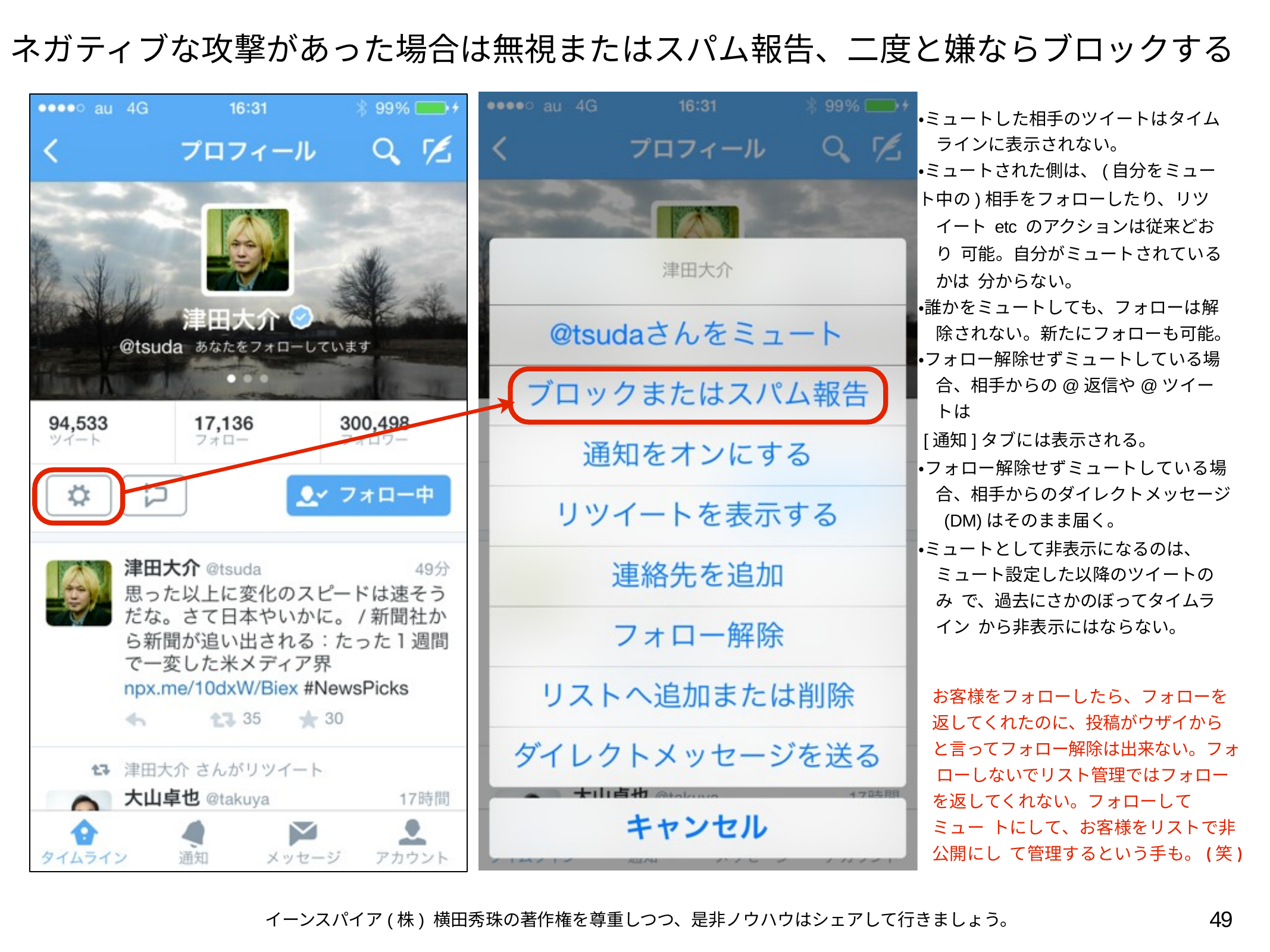

# ネガティブな攻撃があった場合は無視またはスパム報告、二度と嫌ならブロックする

・ミュートした相手のツイートはタイム  ラインに表示されない。
・ミュートされた側は、(自分をミュー
ト中の)相手をフォローしたり、リツ  イート etc のアクションは従来どおり  可能。自分がミュートされているかは  分からない。
・誰かをミュートしても、フォローは解  除されない。新たにフォローも可能。
・フォロー解除せずミュートしている場  合、相手からの@返信や@ツイートは
[通知]タブには表示される。
・フォロー解除せずミュートしている場  合、相手からのダイレクトメッセージ  (DM)はそのまま届く。
・ミュートとして非表示になるのは、  ミュート設定した以降のツイートのみ  で、過去にさかのぼってタイムライン  から非表示にはならない。

お客様をフォローしたら、フォローを  返してくれたのに、投稿がウザイから  と言ってフォロー解除は出来ない。フォ  ローしないでリスト管理ではフォロー  を返してくれない。フォローしてミュー  トにして、お客様をリストで非公開にし  て管理するという手も。(笑)
49
イーンスパイア(株) 横田秀珠の著作権を尊重しつつ、是非ノウハウはシェアして行きましょう。